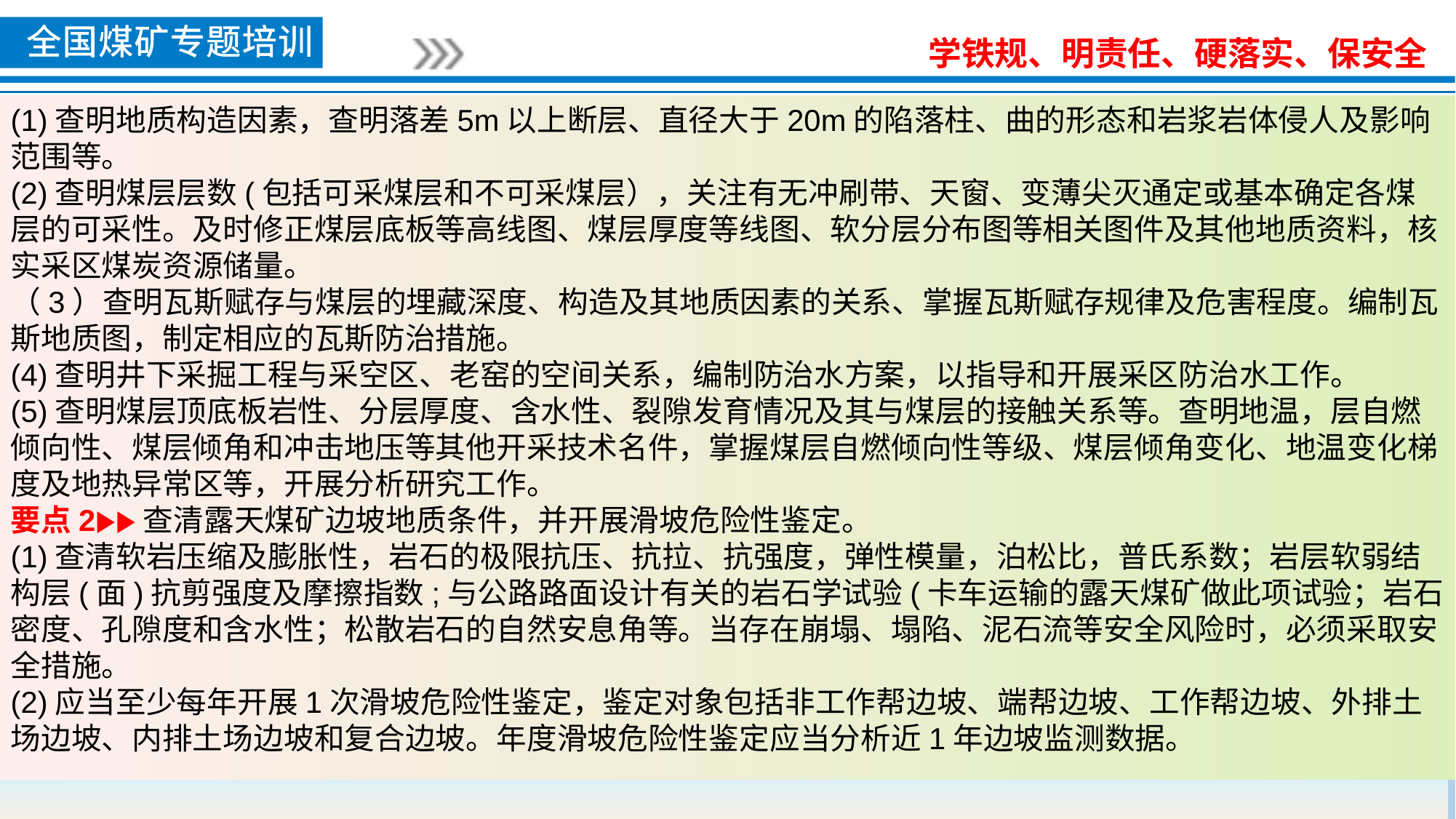

(1)查明地质构造因素，查明落差5m以上断层、直径大于20m的陷落柱、曲的形态和岩浆岩体侵人及影响范围等。
(2)查明煤层层数(包括可采煤层和不可采煤层），关注有无冲刷带、天窗、变薄尖灭通定或基本确定各煤层的可采性。及时修正煤层底板等高线图、煤层厚度等线图、软分层分布图等相关图件及其他地质资料，核实采区煤炭资源储量。
（3）查明瓦斯赋存与煤层的埋藏深度、构造及其地质因素的关系、掌握瓦斯赋存规律及危害程度。编制瓦斯地质图，制定相应的瓦斯防治措施。
(4)查明井下采掘工程与采空区、老窑的空间关系，编制防治水方案，以指导和开展采区防治水工作。
(5)查明煤层顶底板岩性、分层厚度、含水性、裂隙发育情况及其与煤层的接触关系等。查明地温，层自燃倾向性、煤层倾角和冲击地压等其他开采技术名件，掌握煤层自燃倾向性等级、煤层倾角变化、地温变化梯度及地热异常区等，开展分析研究工作。
要点2▶▶查清露天煤矿边坡地质条件，并开展滑坡危险性鉴定。
(1)查清软岩压缩及膨胀性，岩石的极限抗压、抗拉、抗强度，弹性模量，泊松比，普氏系数；岩层软弱结构层(面)抗剪强度及摩擦指数;与公路路面设计有关的岩石学试验(卡车运输的露天煤矿做此项试验；岩石密度、孔隙度和含水性；松散岩石的自然安息角等。当存在崩塌、塌陷、泥石流等安全风险时，必须采取安全措施。
(2)应当至少每年开展1次滑坡危险性鉴定，鉴定对象包括非工作帮边坡、端帮边坡、工作帮边坡、外排土场边坡、内排土场边坡和复合边坡。年度滑坡危险性鉴定应当分析近1年边坡监测数据。